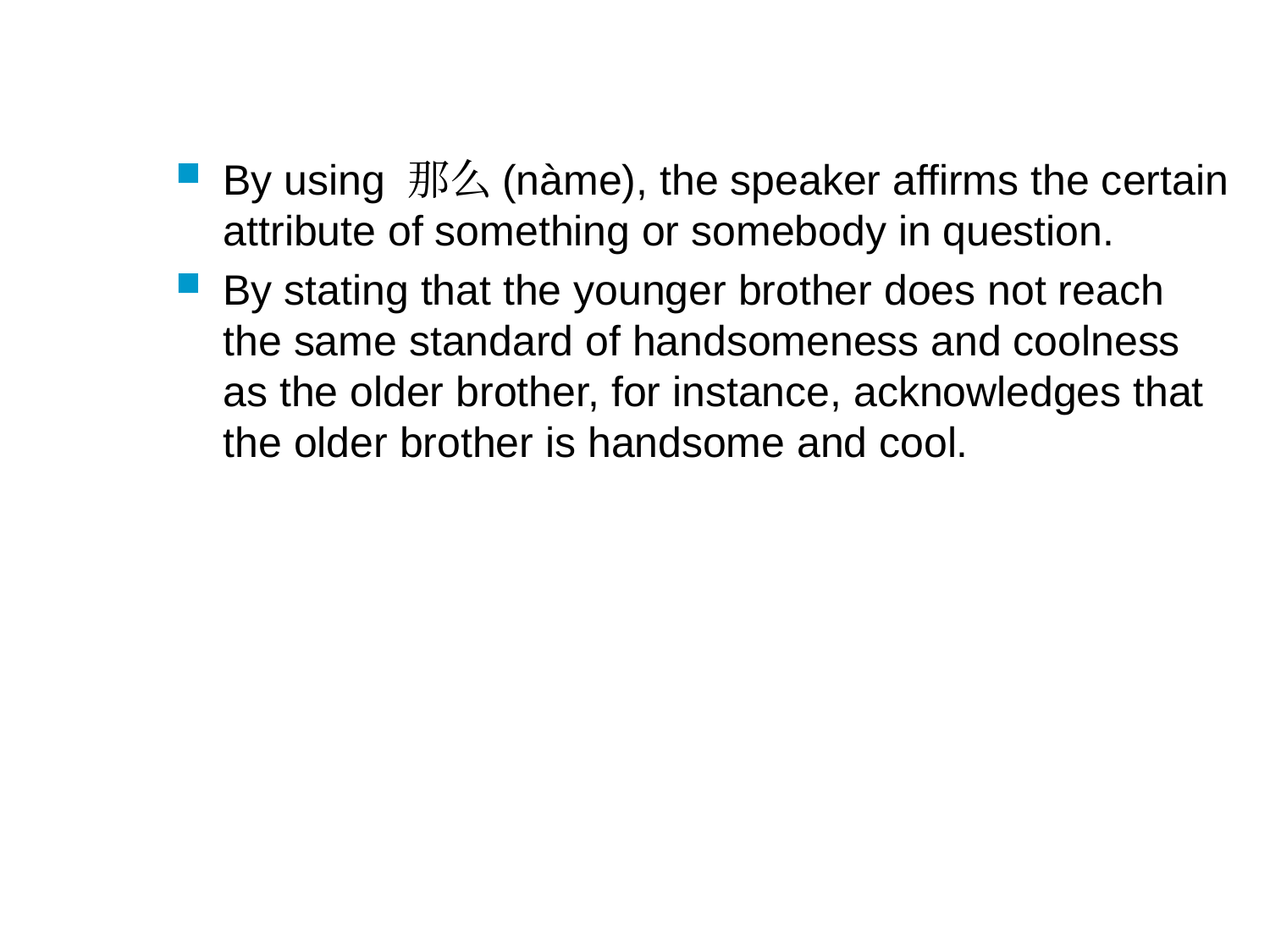

#
By using 那么(nàme), the speaker affirms the certain attribute of something or somebody in question.
By stating that the younger brother does not reach the same standard of handsomeness and coolness as the older brother, for instance, acknowledges that the older brother is handsome and cool.